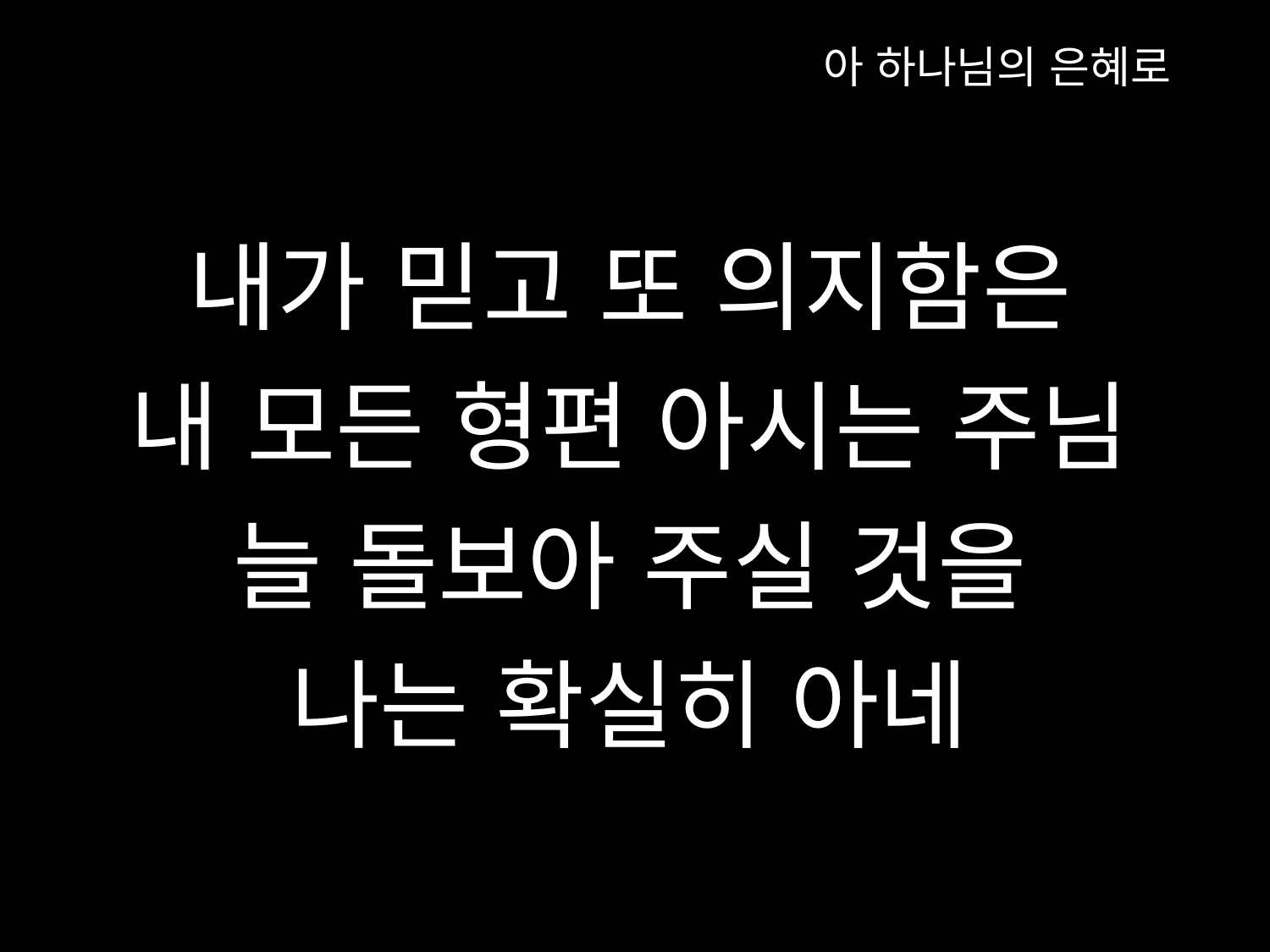

아 하나님의 은혜로
내가 믿고 또 의지함은
내 모든 형편 아시는 주님
늘 돌보아 주실 것을
나는 확실히 아네